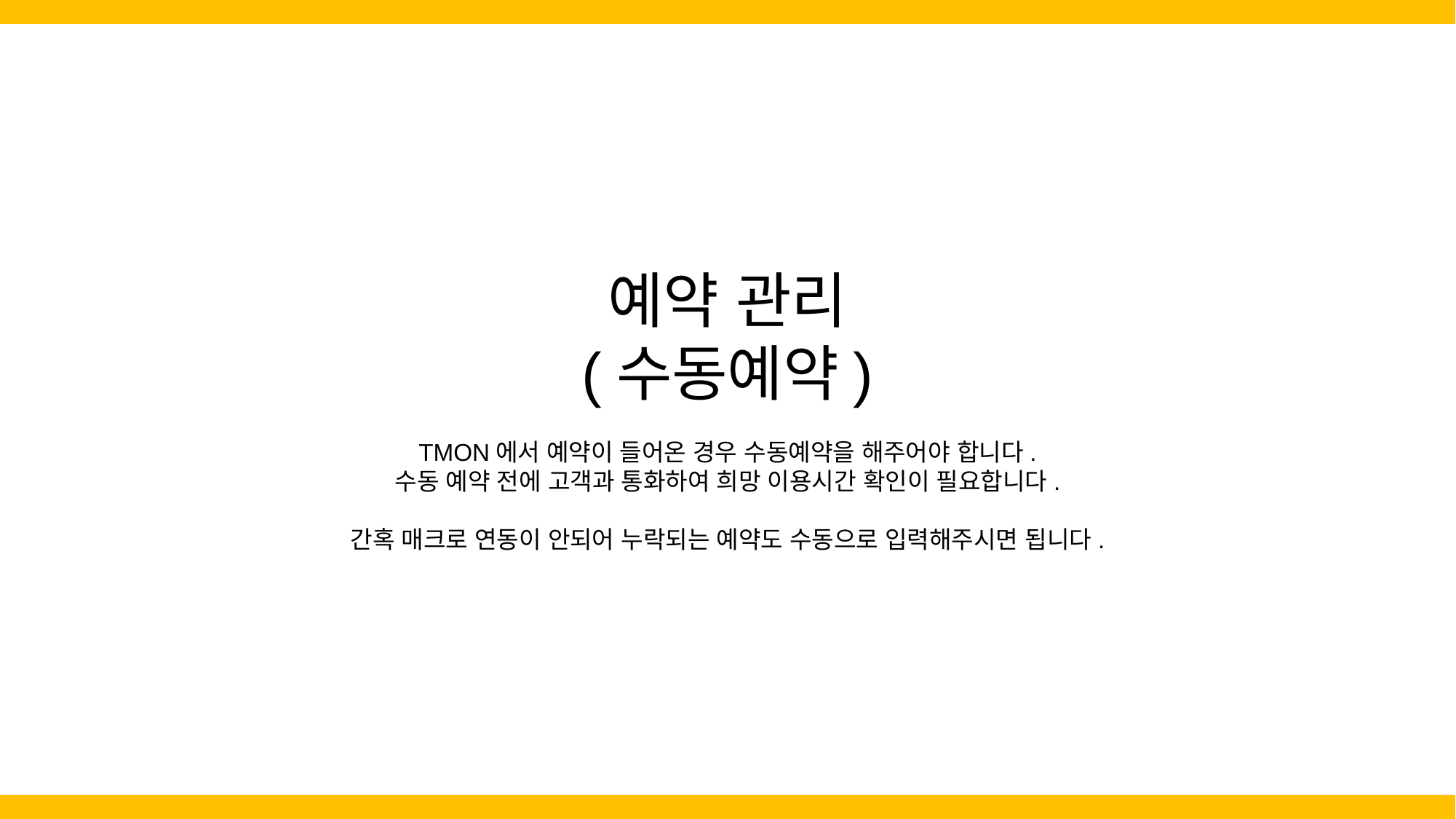

예약 관리
(수동예약)

TMON에서 예약이 들어온 경우 수동예약을 해주어야 합니다.
수동 예약 전에 고객과 통화하여 희망 이용시간 확인이 필요합니다.

간혹 매크로 연동이 안되어 누락되는 예약도 수동으로 입력해주시면 됩니다.